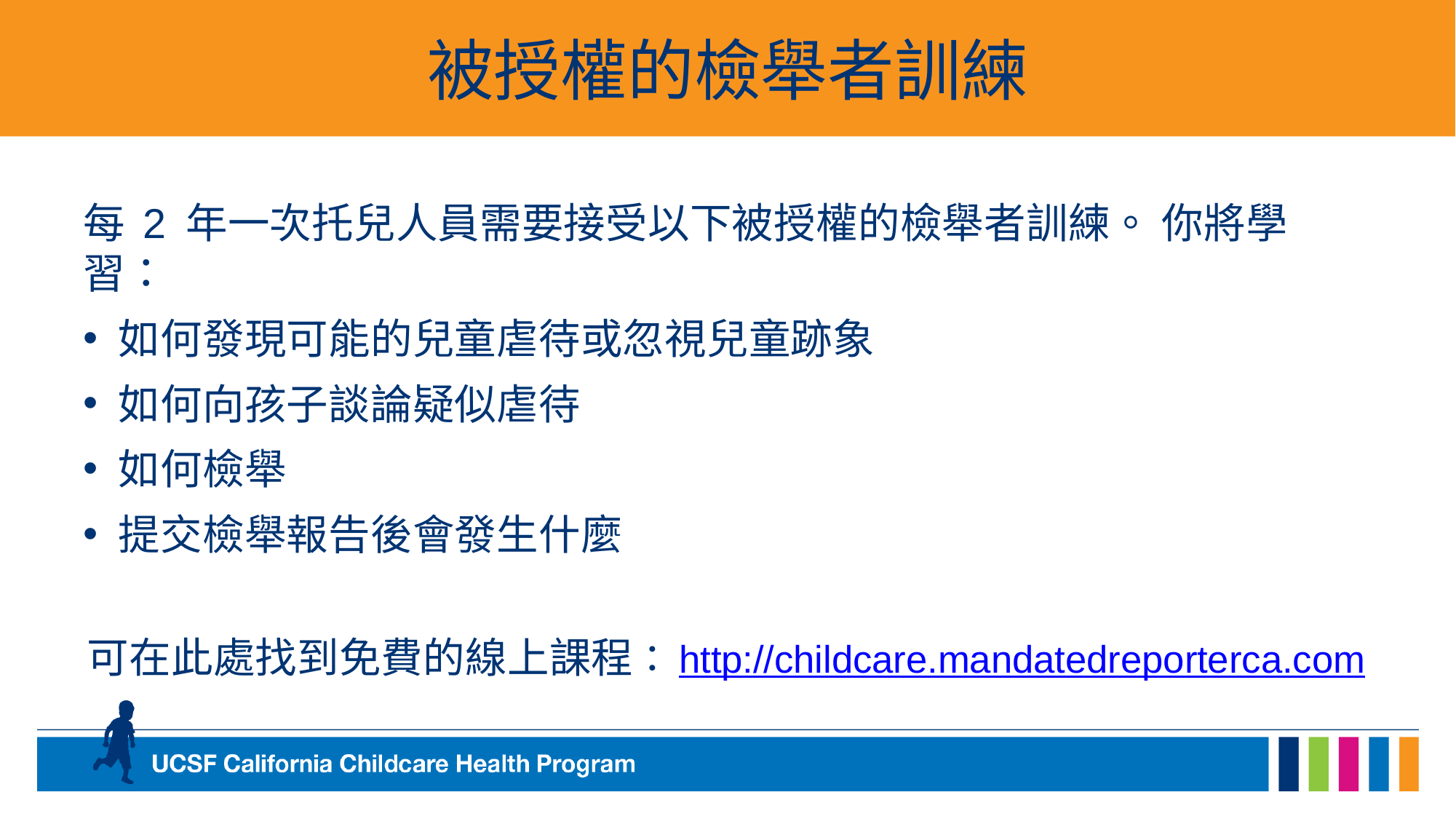

# 被授權的檢舉者訓練
每 2 年一次托兒人員需要接受以下被授權的檢舉者訓練。 你將學習：
如何發現可能的兒童虐待或忽視兒童跡象
如何向孩子談論疑似虐待
如何檢舉
提交檢舉報告後會發生什麼

可在此處找到免費的線上課程：http://childcare.mandatedreporterca.com